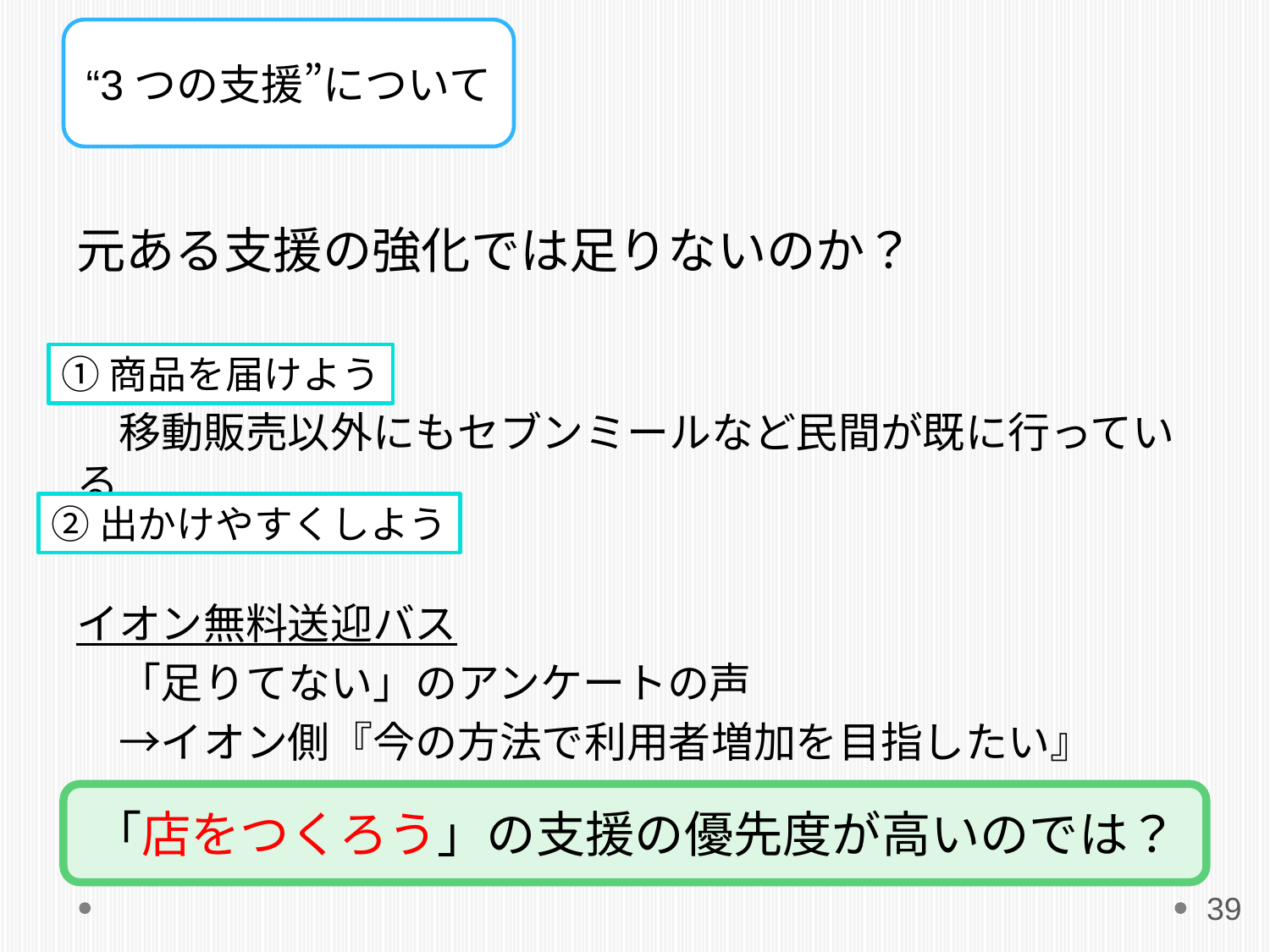

#
“3つの支援”について
元ある支援の強化では足りないのか？

　移動販売以外にもセブンミールなど民間が既に行っている

イオン無料送迎バス
　「足りてない」のアンケートの声
　→イオン側『今の方法で利用者増加を目指したい』

①商品を届けよう
②出かけやすくしよう
「店をつくろう」の支援の優先度が高いのでは？
39